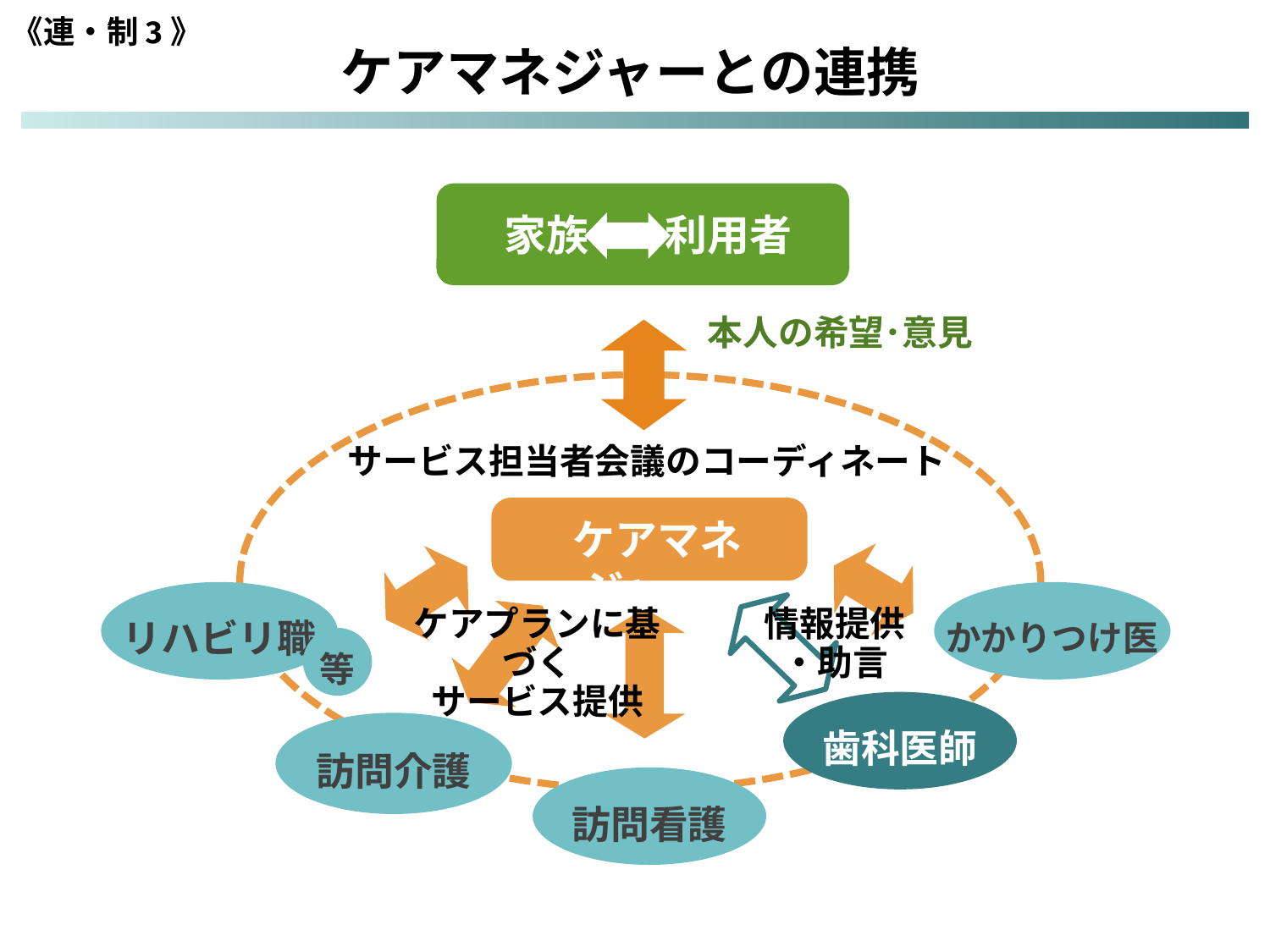

《連・制3》
ケアマネジャーとの連携

 家族        利用者
  本人の希望･意見

サービス担当者会議のコーディネート

 ケアマネジャー

リハビリ職
かかりつけ医

ケアプランに基づく
サービス提供
情報提供
・助言

等
歯科医師
訪問介護
訪問看護